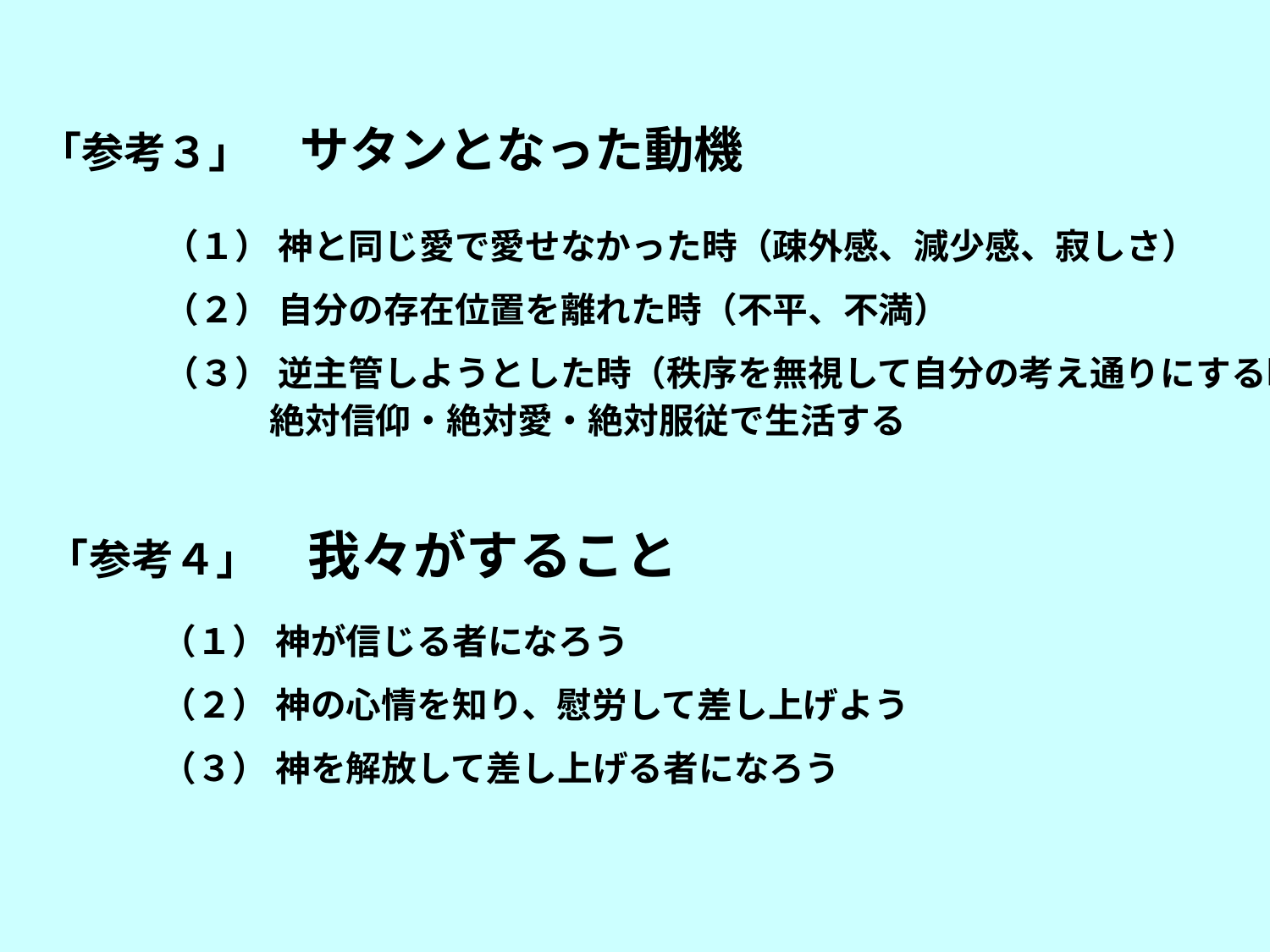

「参考３」　サタンとなった動機
（１） 神と同じ愛で愛せなかった時（疎外感、減少感、寂しさ）
（２） 自分の存在位置を離れた時（不平、不満）
（３） 逆主管しようとした時（秩序を無視して自分の考え通りにする時）
　　　絶対信仰・絶対愛・絶対服従で生活する
「参考４」　我々がすること
（１） 神が信じる者になろう
（２） 神の心情を知り、慰労して差し上げよう
（３） 神を解放して差し上げる者になろう